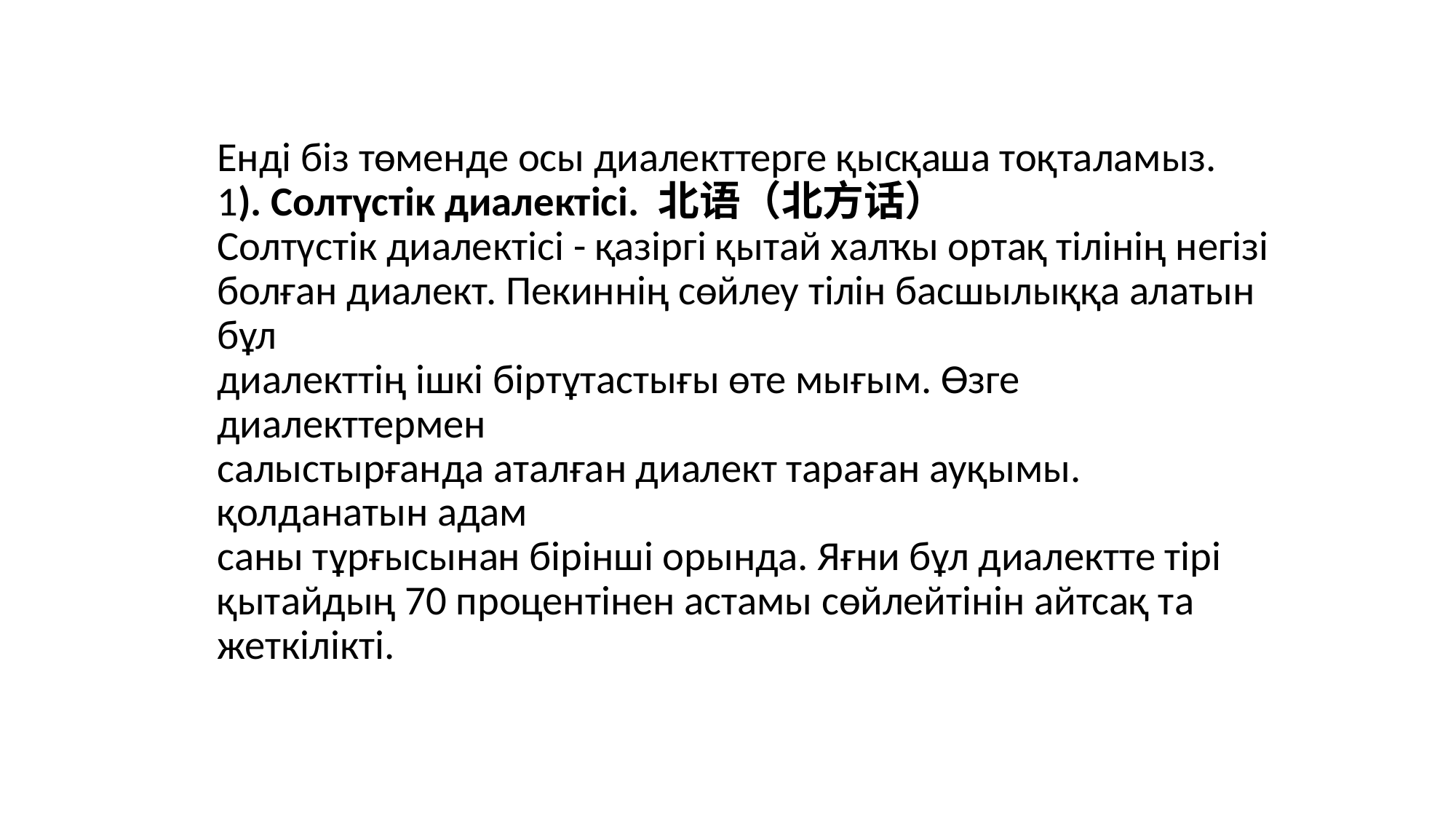

Енді біз төменде осы диалекттерге қысқаша тоқталамыз.
1). Солтүстік диалектісі. 北语（北方话）
Солтүстік диалектісі - қазіргі қытай халҡы ортақ тілінің негізі
болған диалект. Пекиннің сөйлеу тілін басшылыққа алатын бұл
диалекттің ішкі біртұтастығы өте мығым. Өзге диалекттермен
салыстырғанда аталған диалект тараған ауқымы. қолданатын адам
саны тұрғысынан бірінші орында. Яғни бұл диалектте тірі
қытайдың 70 процентінен астамы сөйлейтінін айтсақ та жеткілікті.